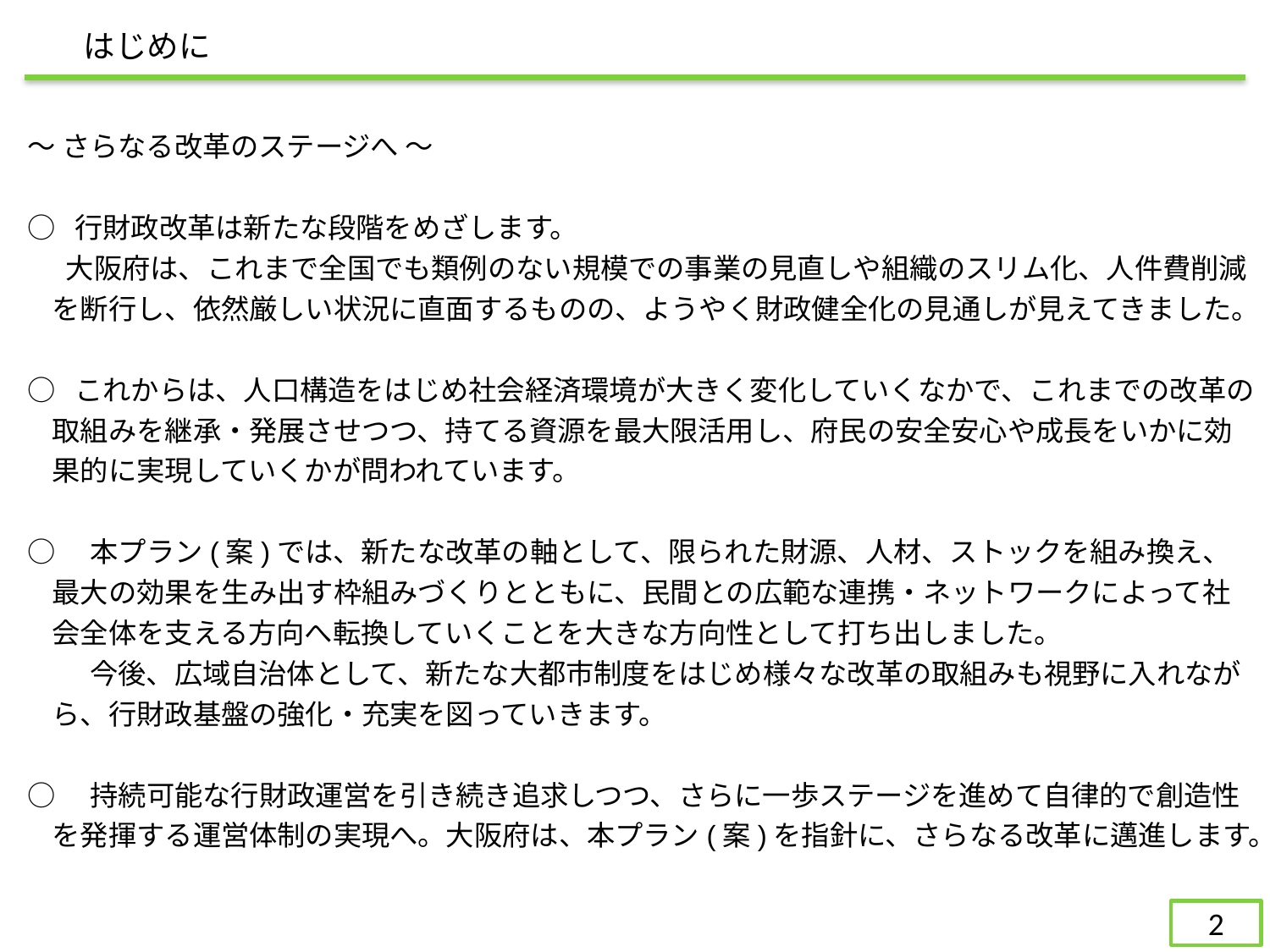

はじめに
～ さらなる改革のステージへ ～

○  行財政改革は新たな段階をめざします。
     大阪府は、これまで全国でも類例のない規模での事業の見直しや組織のスリム化、人件費削減を断行し、依然厳しい状況に直面するものの、ようやく財政健全化の見通しが見えてきました。

○  これからは、人口構造をはじめ社会経済環境が大きく変化していくなかで、これまでの改革の取組みを継承・発展させつつ、持てる資源を最大限活用し、府民の安全安心や成長をいかに効果的に実現していくかが問われています。

○　本プラン(案)では、新たな改革の軸として、限られた財源、人材、ストックを組み換え、最大の効果を生み出す枠組みづくりとともに、民間との広範な連携・ネットワークによって社会全体を支える方向へ転換していくことを大きな方向性として打ち出しました。
　　 今後、広域自治体として、新たな大都市制度をはじめ様々な改革の取組みも視野に入れながら、行財政基盤の強化・充実を図っていきます。

○　持続可能な行財政運営を引き続き追求しつつ、さらに一歩ステージを進めて自律的で創造性を発揮する運営体制の実現へ。大阪府は、本プラン(案)を指針に、さらなる改革に邁進します。
2